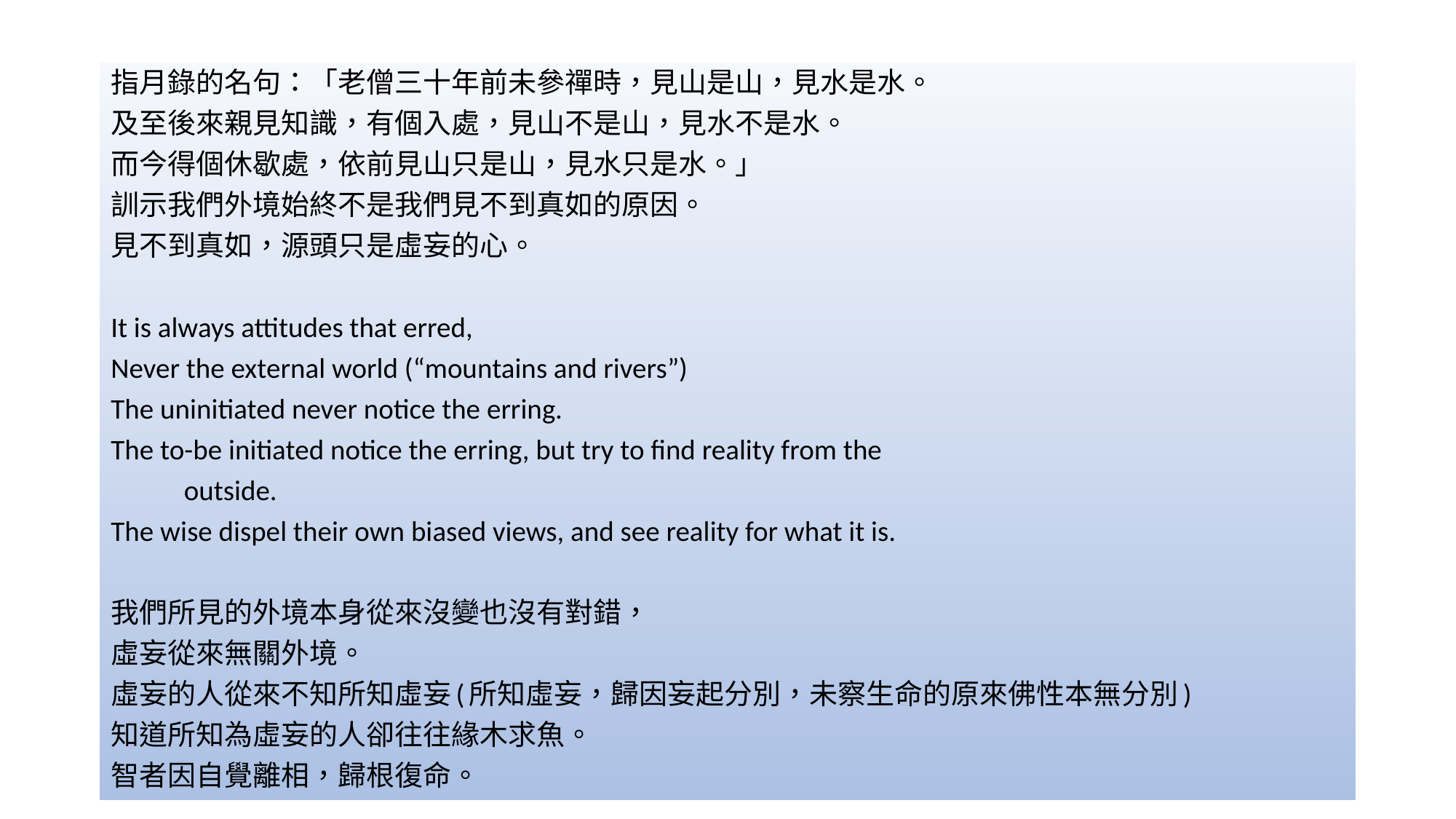

指月錄的名句：「老僧三十年前未參禪時，見山是山，見水是水。
及至後來親見知識，有個入處，見山不是山，見水不是水。
而今得個休歇處，依前見山只是山，見水只是水。」
訓示我們外境始終不是我們見不到真如的原因。
見不到真如，源頭只是虛妄的心。

It is always attitudes that erred,
Never the external world (“mountains and rivers”)
The uninitiated never notice the erring.
The to-be initiated notice the erring, but try to find reality from the
	outside.
The wise dispel their own biased views, and see reality for what it is.

我們所見的外境本身從來沒變也沒有對錯，
虛妄從來無關外境。
虛妄的人從來不知所知虛妄(所知虛妄，歸因妄起分別，未察生命的原來佛性本無分別)
知道所知為虛妄的人卻往往緣木求魚。
智者因自覺離相，歸根復命。

13